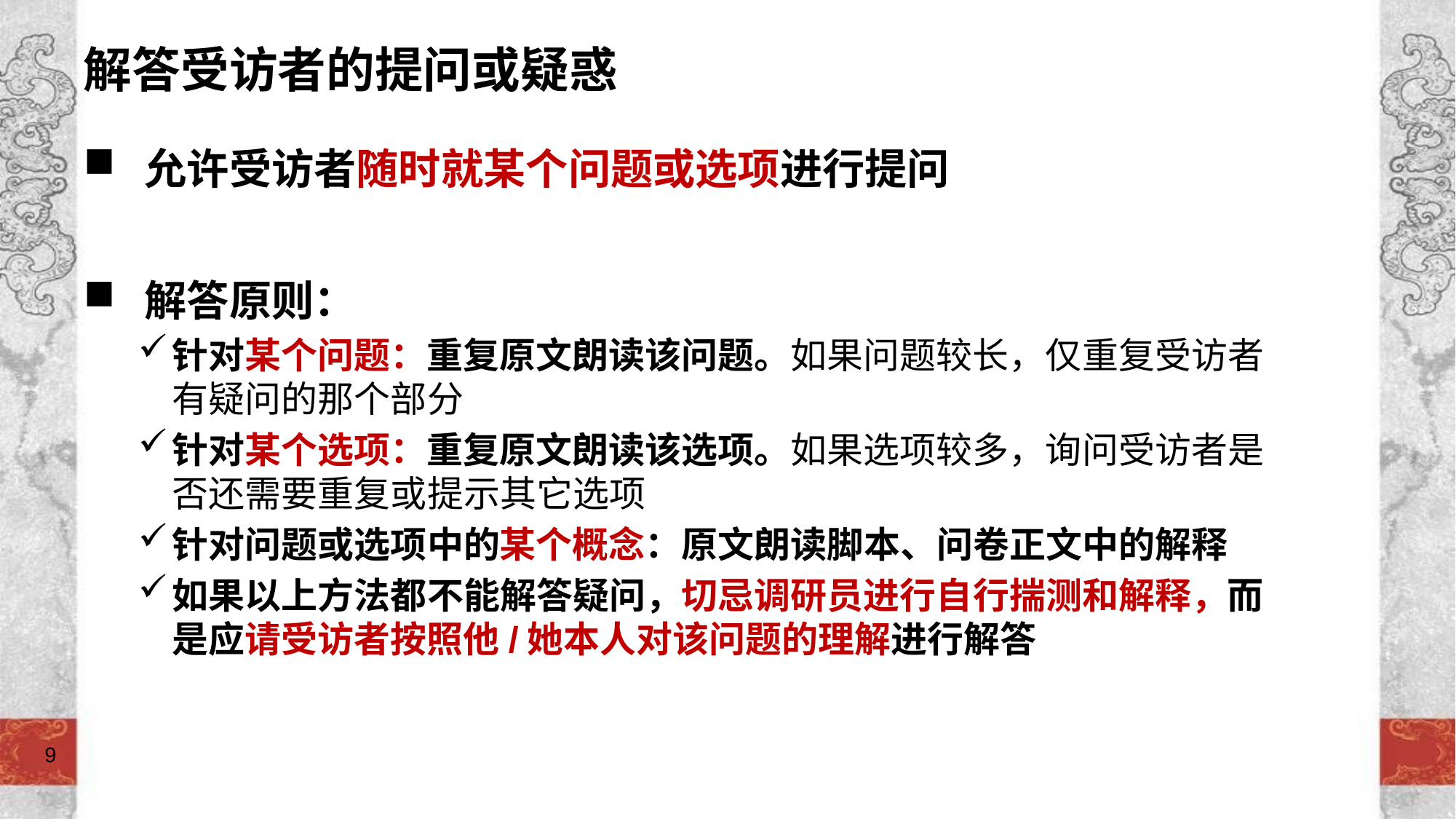

# 解答受访者的提问或疑惑
 允许受访者随时就某个问题或选项进行提问

 解答原则：
针对某个问题：重复原文朗读该问题。如果问题较长，仅重复受访者有疑问的那个部分
针对某个选项：重复原文朗读该选项。如果选项较多，询问受访者是否还需要重复或提示其它选项
针对问题或选项中的某个概念：原文朗读脚本、问卷正文中的解释
如果以上方法都不能解答疑问，切忌调研员进行自行揣测和解释，而是应请受访者按照他/她本人对该问题的理解进行解答